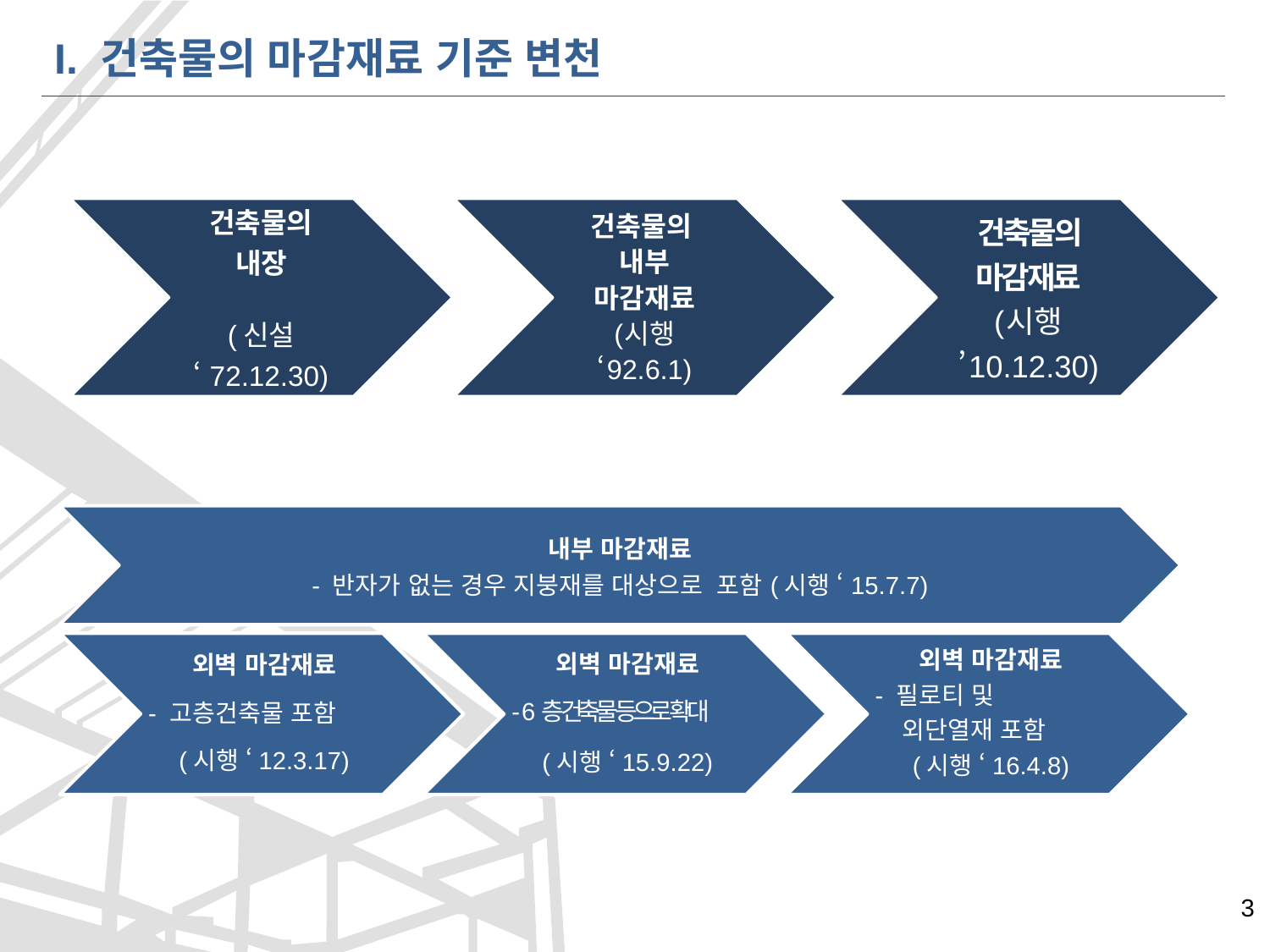

I. 건축물의 마감재료 기준 변천
건축물의 내장
(신설 ‘72.12.30)
건축물의
내부 마감재료
(시행 ‘92.6.1)
건축물의 마감재료
(시행 ’10.12.30)
내부 마감재료
- 반자가 없는 경우 지붕재를 대상으로  포함(시행 ‘15.7.7)
외벽 마감재료

- 고층건축물 포함

(시행 ‘12.3.17)
외벽 마감재료

- 6층 건축물 등으로 확대

(시행 ‘15.9.22)
외벽 마감재료
- 필로티 및
   외단열재 포함
(시행 ‘16.4.8)
3